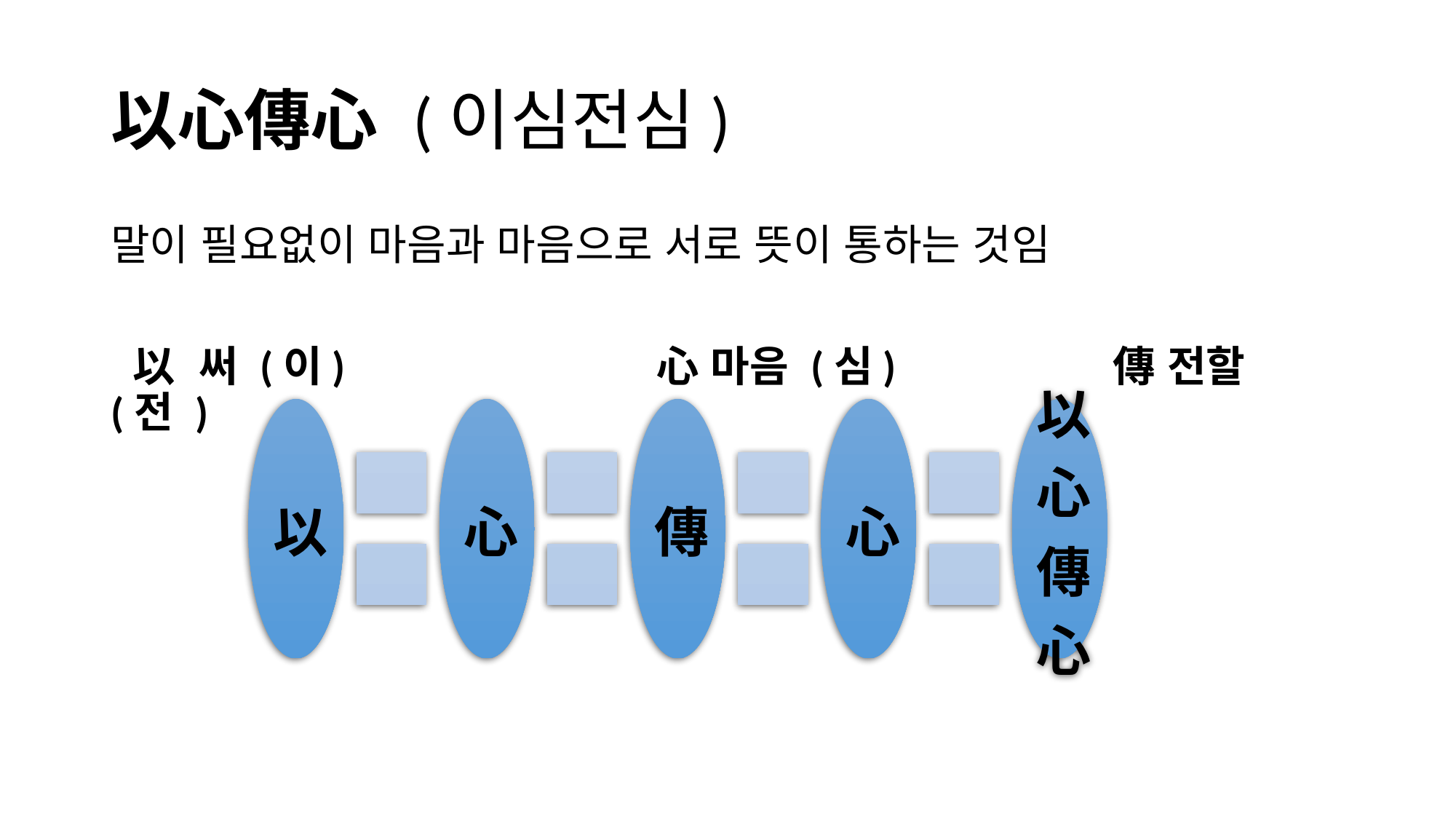

# 以心傳心 (이심전심)
말이 필요없이 마음과 마음으로 서로 뜻이 통하는 것임

 以  써 (이)			心 마음 (심) 		 傳 전할 (전 )

以
心
傳
心
以心傳心